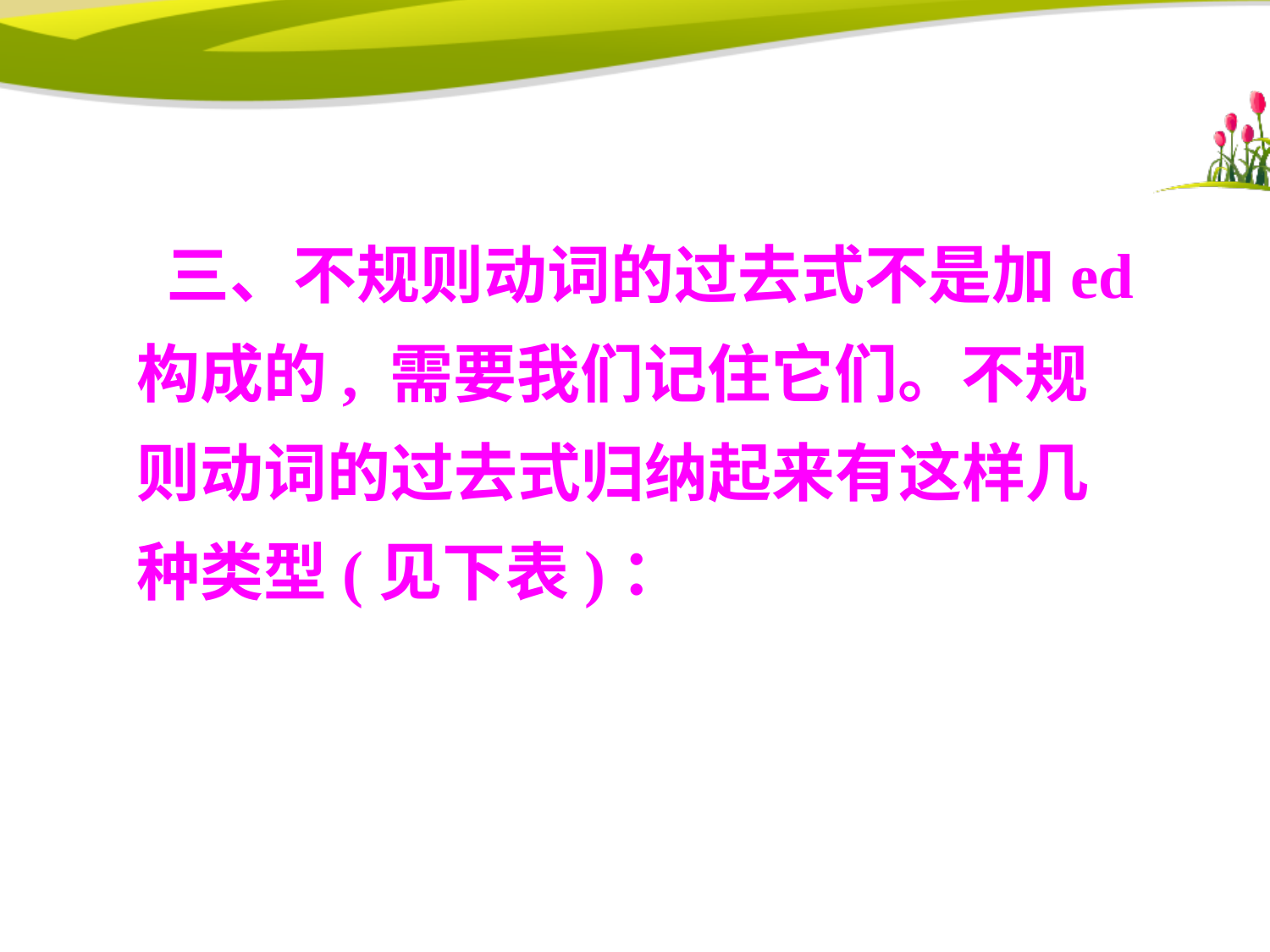

三、不规则动词的过去式不是加ed 构成的, 需要我们记住它们。不规则动词的过去式归纳起来有这样几种类型(见下表)：